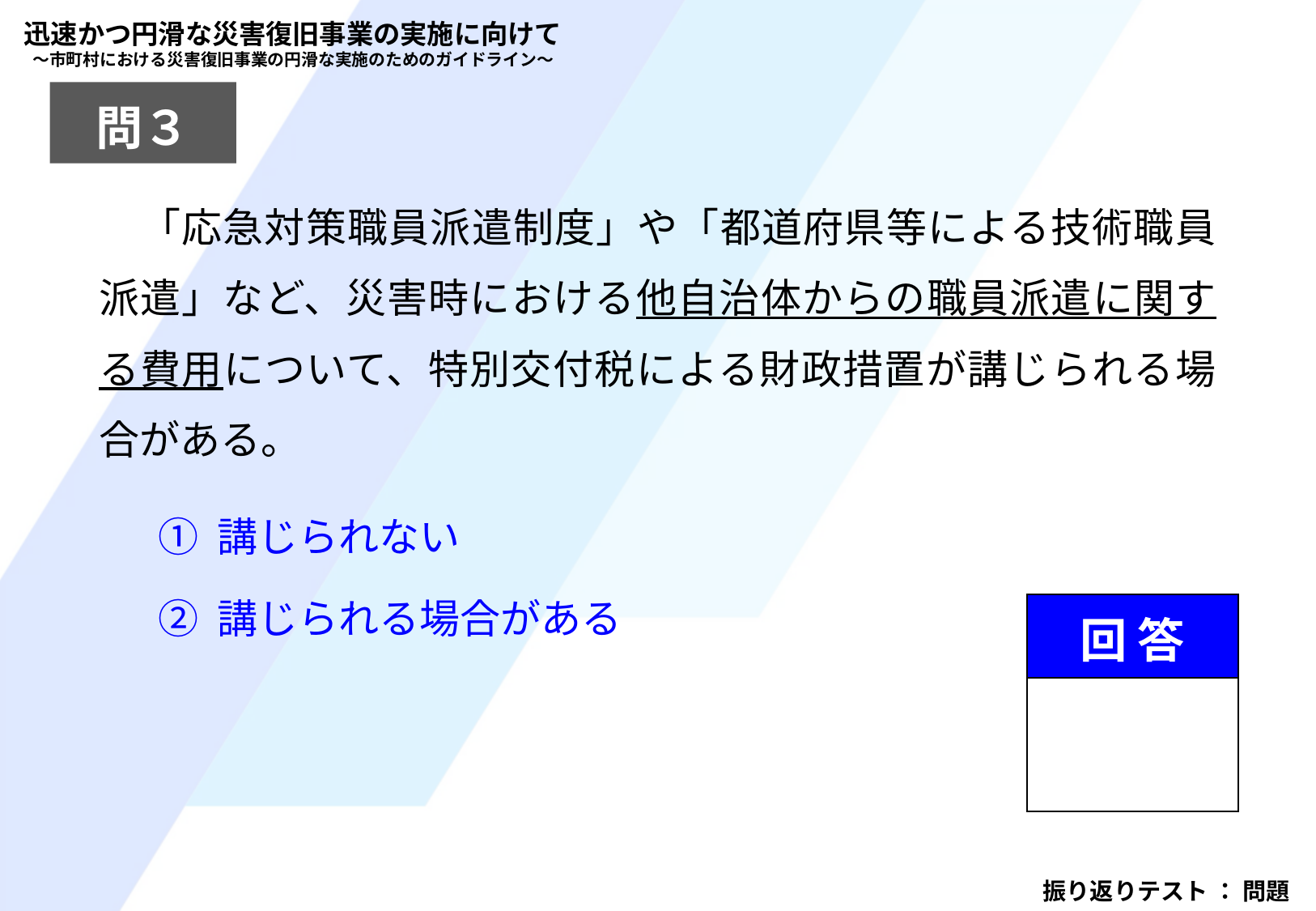

迅速かつ円滑な災害復旧事業の実施に向けて
～市町村における災害復旧事業の円滑な実施のためのガイドライン～
問３
　「応急対策職員派遣制度」や「都道府県等による技術職員派遣」など、災害時における他自治体からの職員派遣に関する費用について、特別交付税による財政措置が講じられる場合がある。
① 講じられない
② 講じられる場合がある
| 回 答 |
| --- |
|  |
振り返りテスト ： 問題